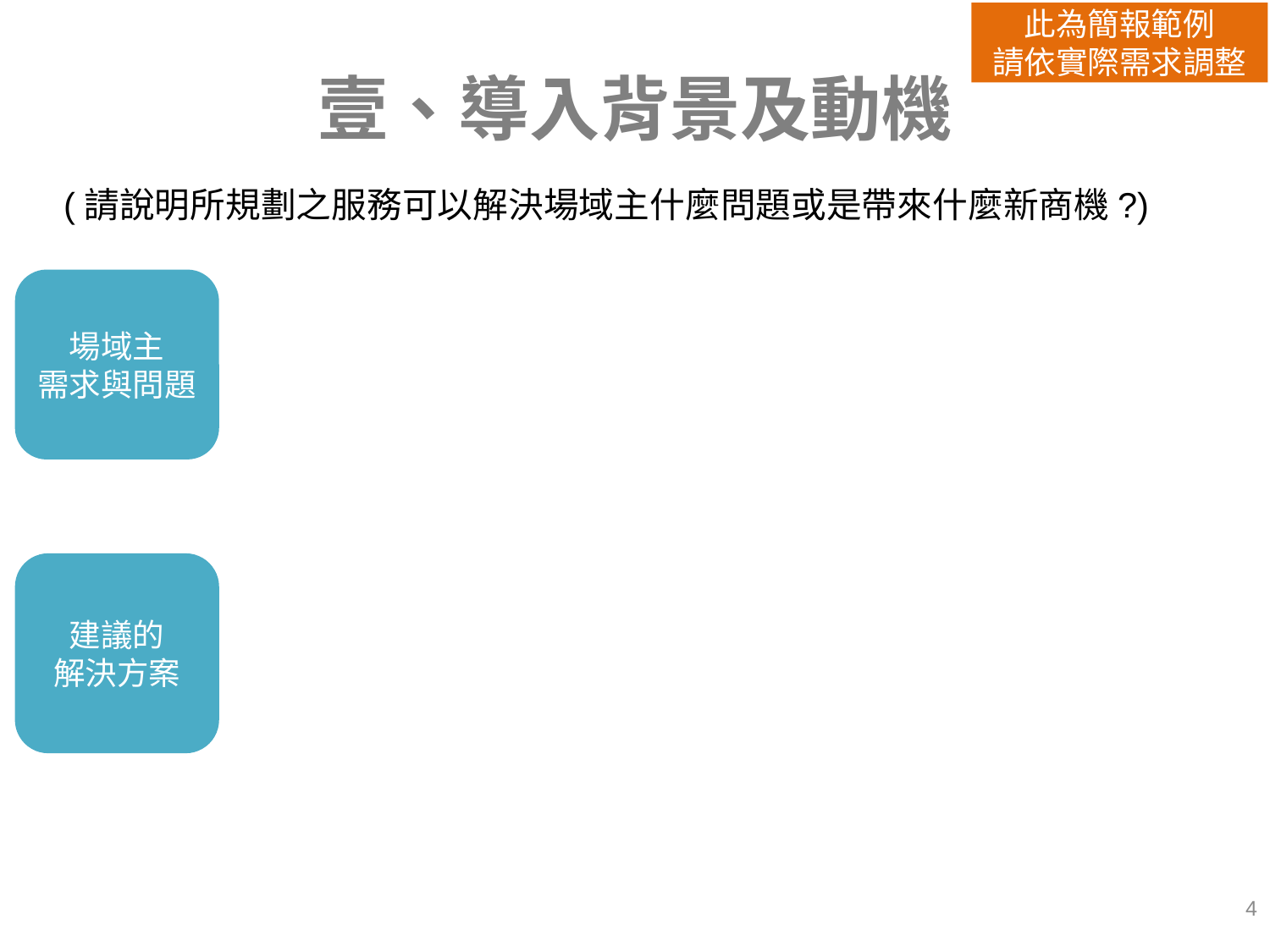

此為簡報範例
請依實際需求調整
# 壹、導入背景及動機
(請說明所規劃之服務可以解決場域主什麼問題或是帶來什麼新商機?)
場域主
需求與問題
建議的
解決方案
4